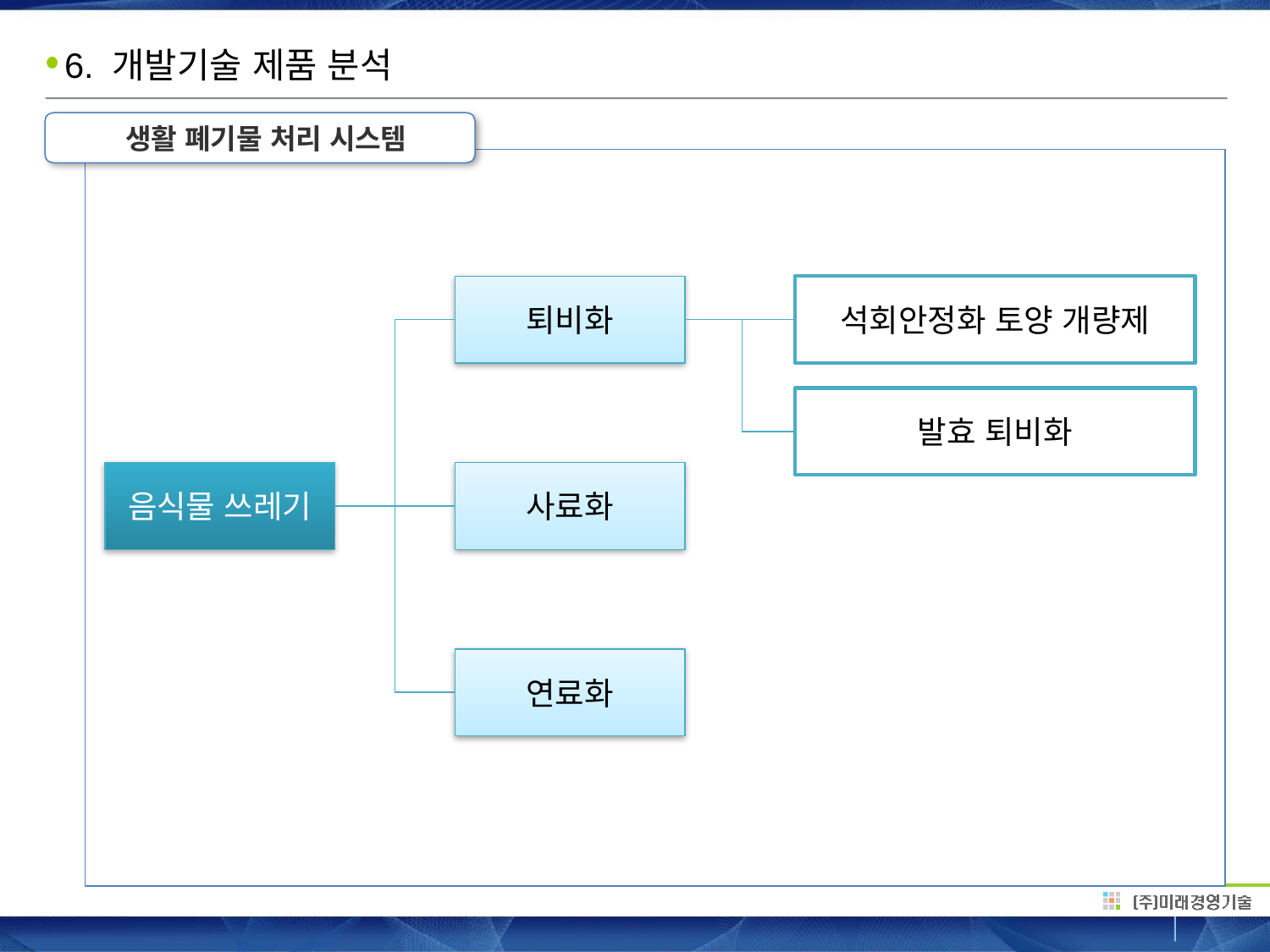

# 6. 개발기술 제품 분석
 생활 폐기물 처리 시스템

퇴비화
석회안정화 토양 개량제
발효 퇴비화
음식물 쓰레기
사료화
연료화